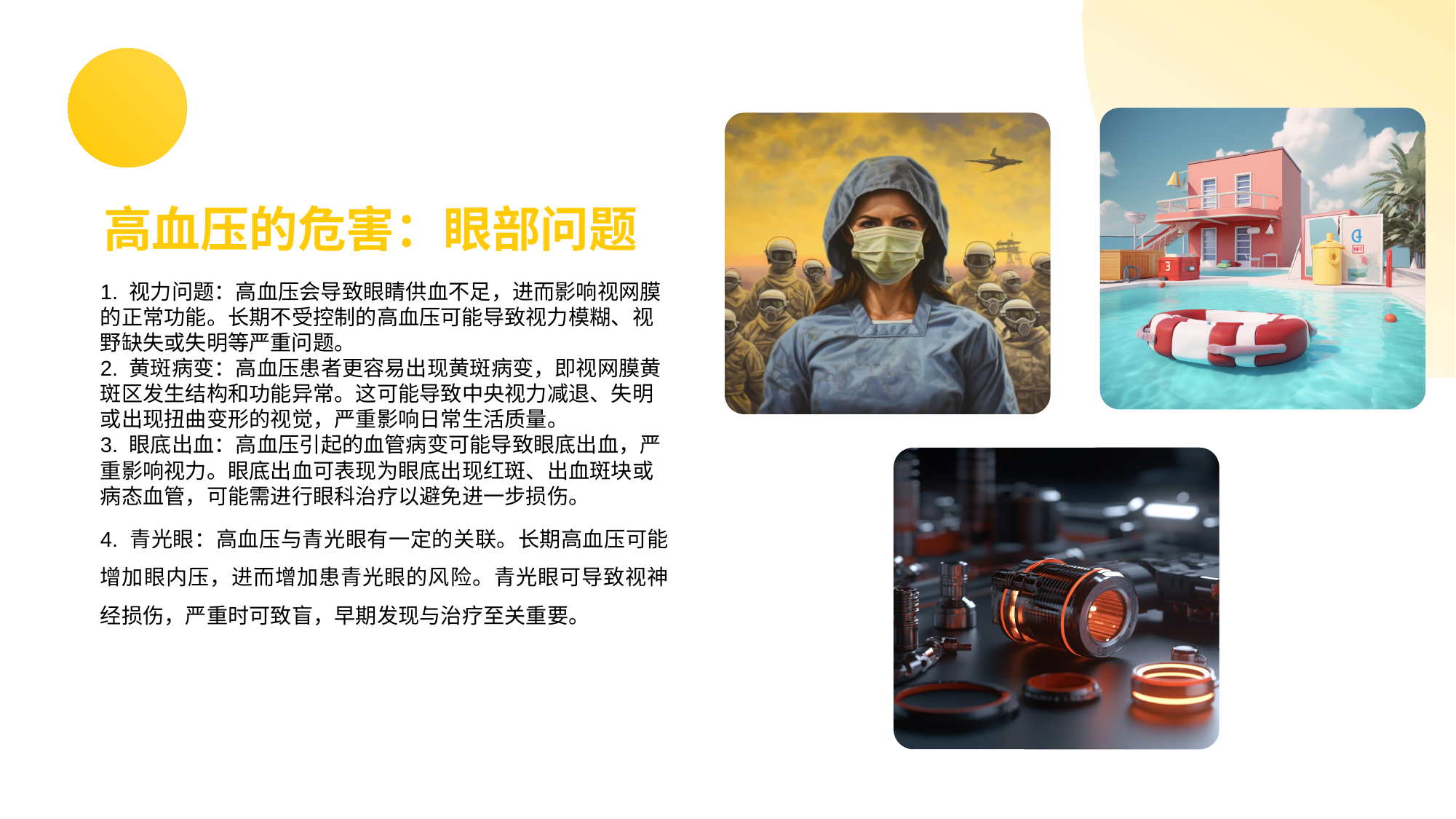

高血压的危害：眼部问题
1. 视力问题：高血压会导致眼睛供血不足，进而影响视网膜的正常功能。长期不受控制的高血压可能导致视力模糊、视野缺失或失明等严重问题。
2. 黄斑病变：高血压患者更容易出现黄斑病变，即视网膜黄斑区发生结构和功能异常。这可能导致中央视力减退、失明或出现扭曲变形的视觉，严重影响日常生活质量。
3. 眼底出血：高血压引起的血管病变可能导致眼底出血，严重影响视力。眼底出血可表现为眼底出现红斑、出血斑块或病态血管，可能需进行眼科治疗以避免进一步损伤。
4. 青光眼：高血压与青光眼有一定的关联。长期高血压可能增加眼内压，进而增加患青光眼的风险。青光眼可导致视神经损伤，严重时可致盲，早期发现与治疗至关重要。